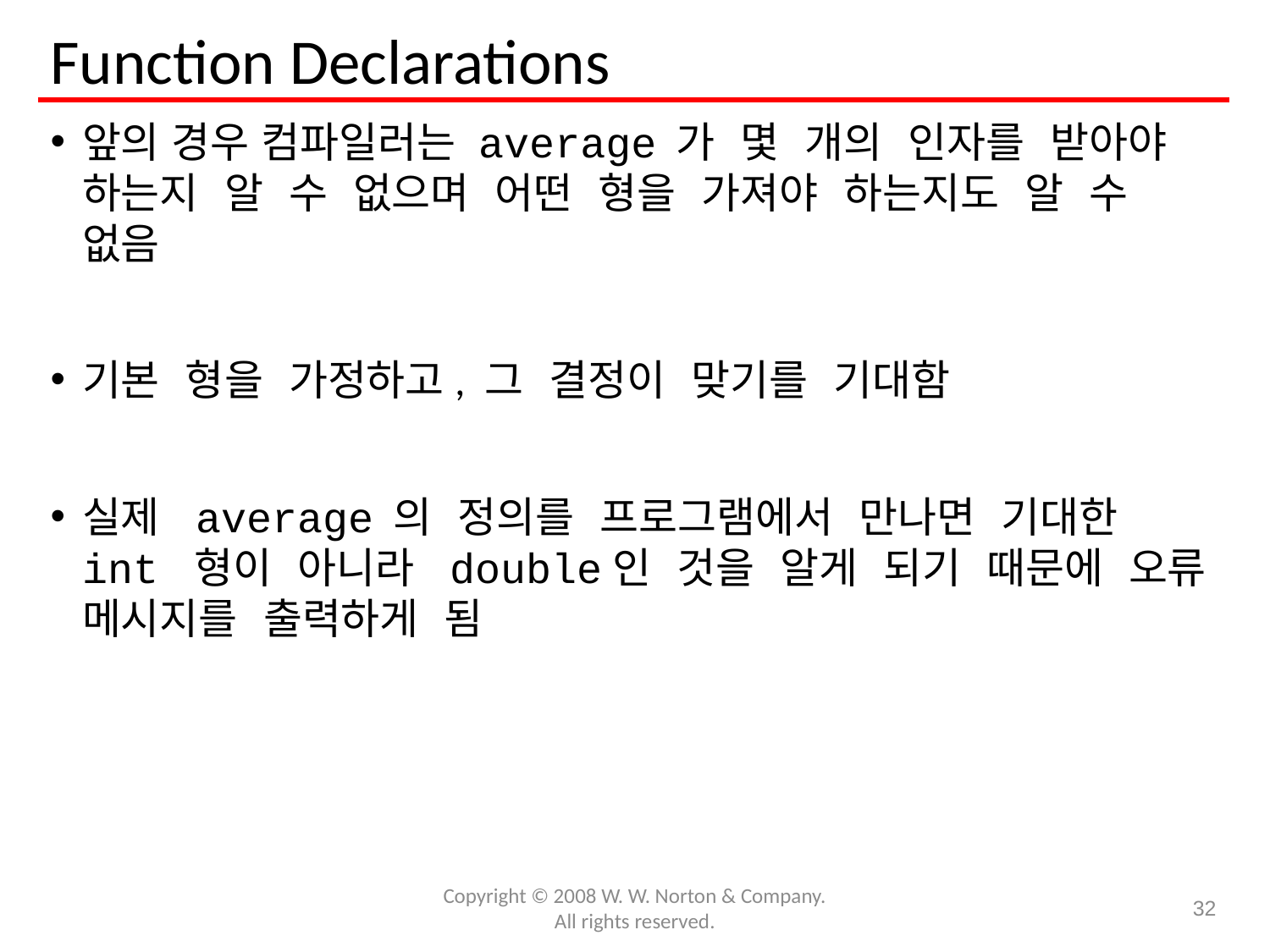

# Function Declarations
앞의 경우 컴파일러는 average 가 몇 개의 인자를 받아야 하는지 알 수 없으며 어떤 형을 가져야 하는지도 알 수 없음

기본 형을 가정하고, 그 결정이 맞기를 기대함

실제 average 의 정의를 프로그램에서 만나면 기대한 int 형이 아니라 double인 것을 알게 되기 때문에 오류 메시지를 출력하게 됨
Copyright © 2008 W. W. Norton & Company.
All rights reserved.
32